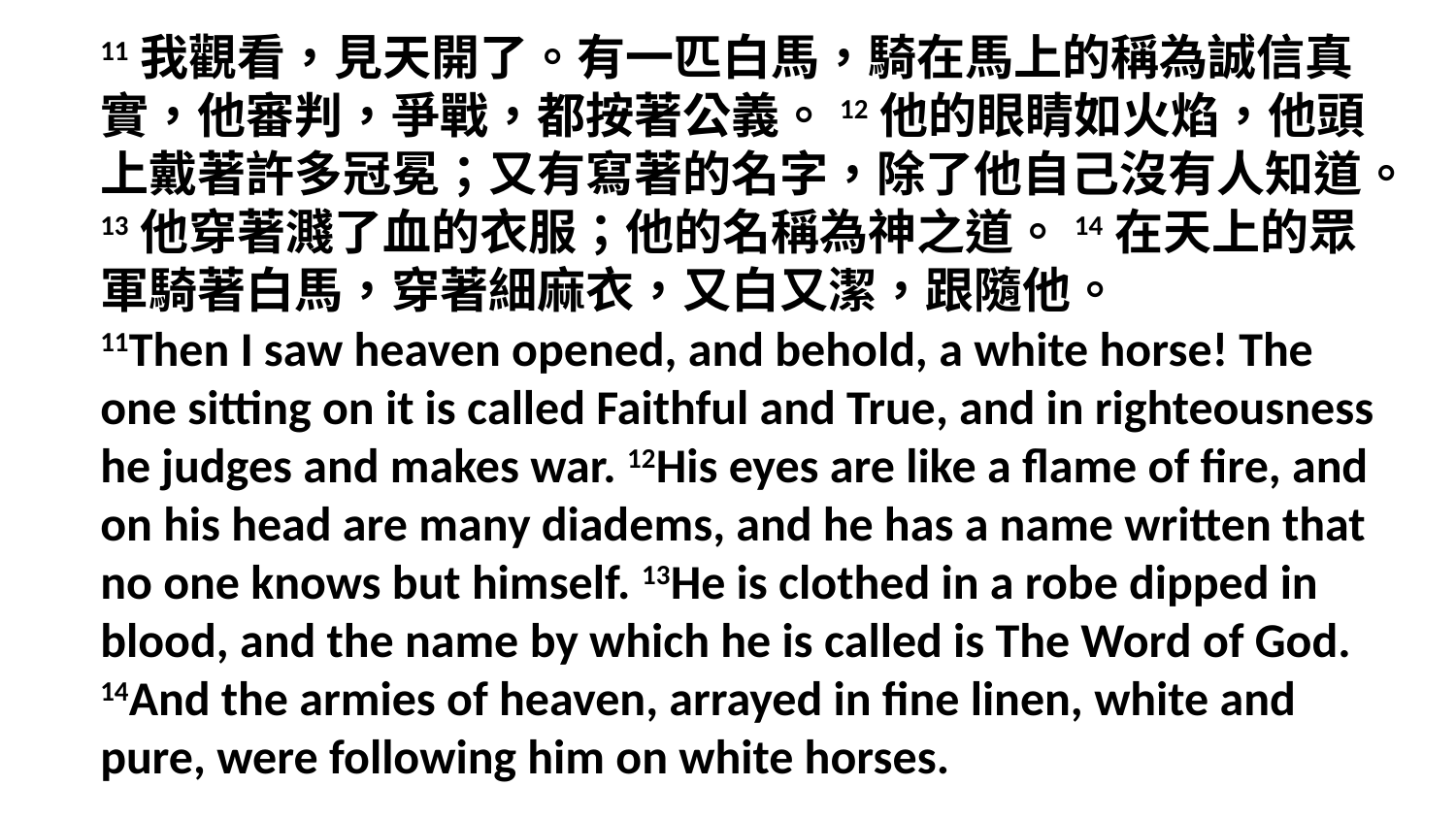

11我觀看，見天開了。有一匹白馬，騎在馬上的稱為誠信真實，他審判，爭戰，都按著公義。12他的眼睛如火焰，他頭上戴著許多冠冕；又有寫著的名字，除了他自己沒有人知道。13他穿著濺了血的衣服；他的名稱為神之道。14在天上的眾軍騎著白馬，穿著細麻衣，又白又潔，跟隨他。
11Then I saw heaven opened, and behold, a white horse! The one sitting on it is called Faithful and True, and in righteousness he judges and makes war. 12His eyes are like a flame of fire, and on his head are many diadems, and he has a name written that no one knows but himself. 13He is clothed in a robe dipped in blood, and the name by which he is called is The Word of God. 14And the armies of heaven, arrayed in fine linen, white and pure, were following him on white horses.